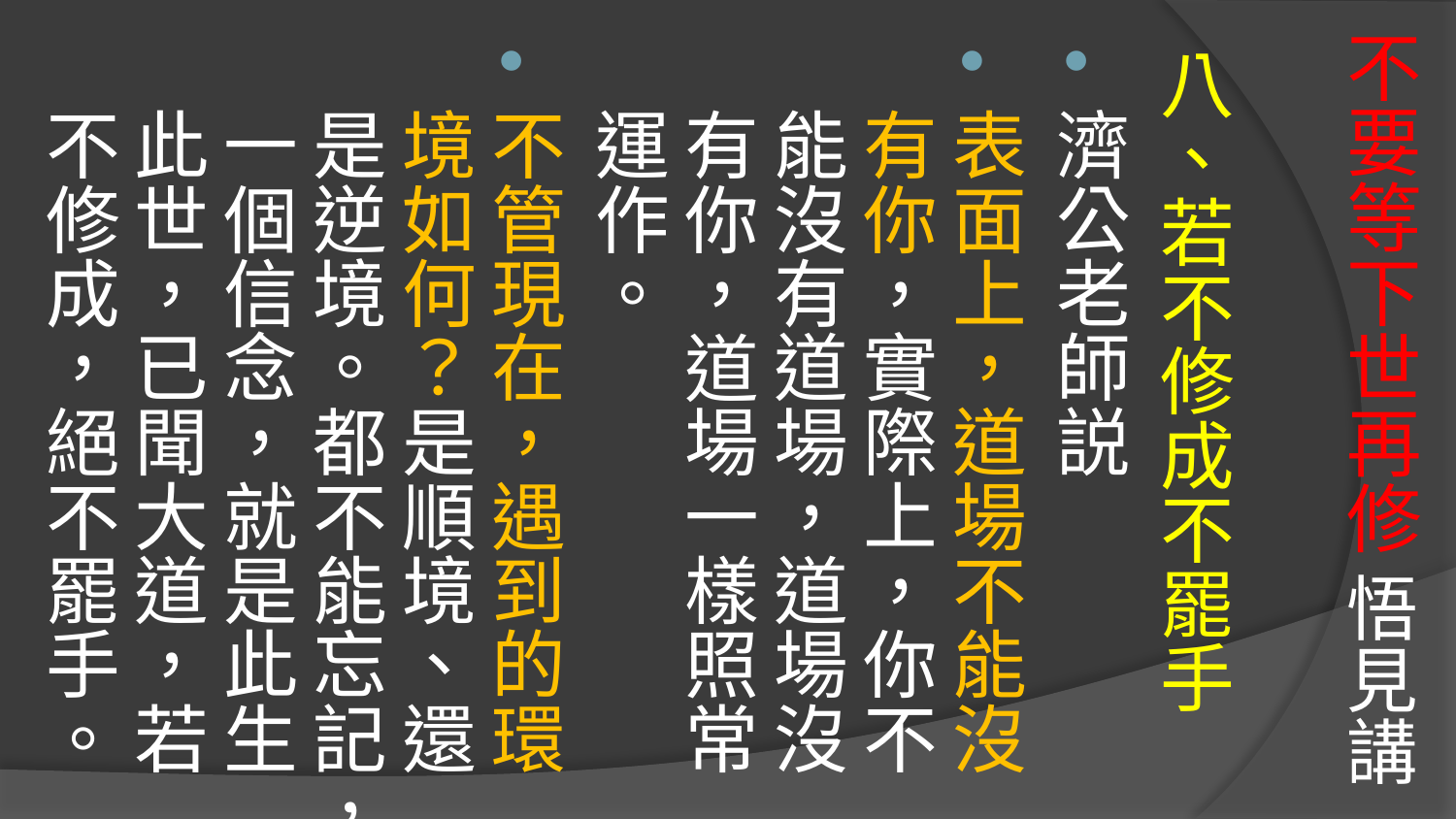

# 不要等下世再修 悟見講
八、若不修成不罷手
濟公老師説
表面上，道場不能沒有你，實際上，你不能沒有道場，道場沒有你，道場一樣照常運作。
不管現在，遇到的環境如何？是順境、還是逆境。都不能忘記，一個信念，就是此生此世，已聞大道，若不修成，絕不罷手。